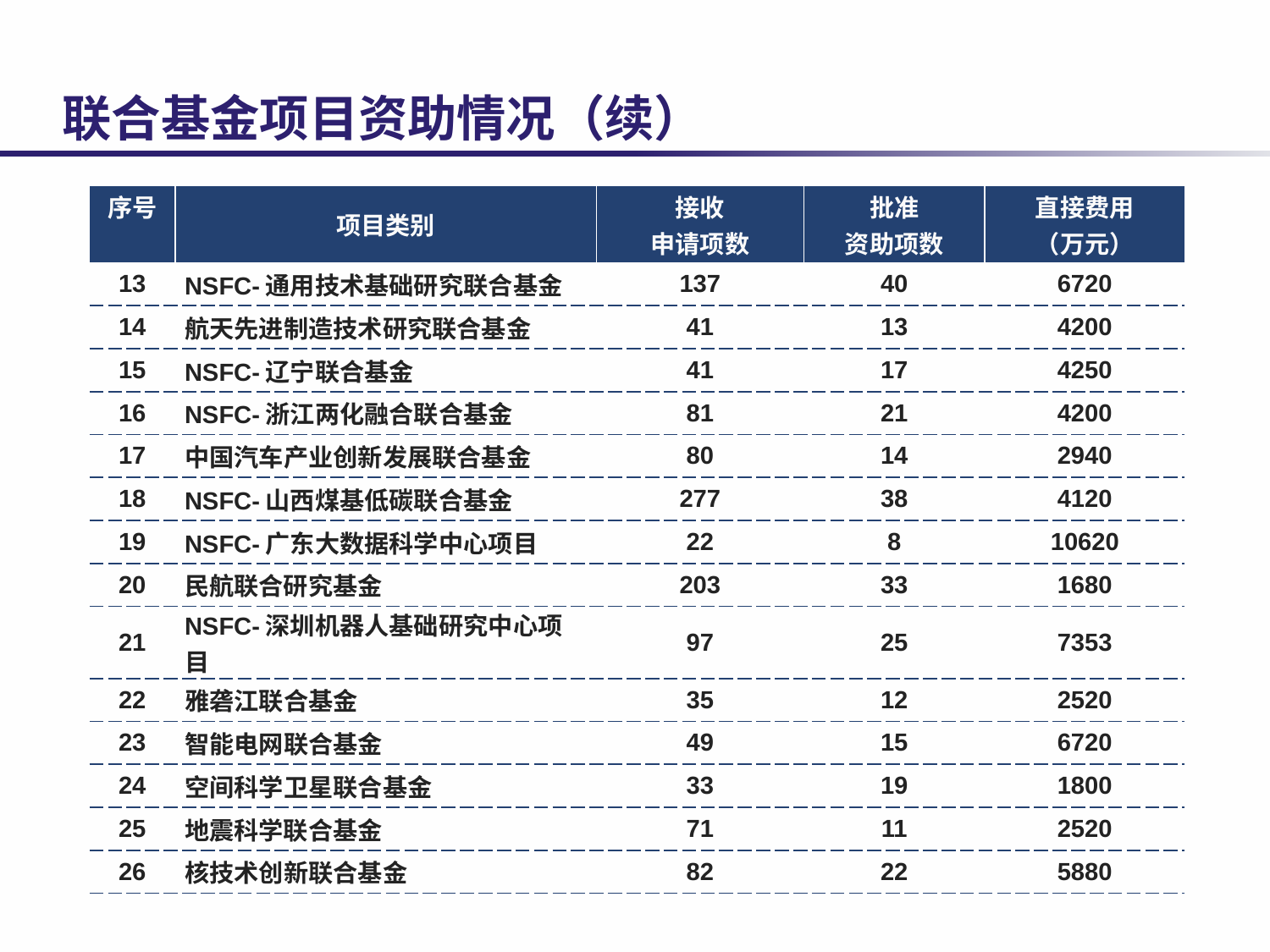

# 联合基金项目资助情况（续）
| 序号 | 项目类别 | 接收 申请项数 | 批准 资助项数 | 直接费用 （万元） |
| --- | --- | --- | --- | --- |
| 13 | NSFC-通用技术基础研究联合基金 | 137 | 40 | 6720 |
| 14 | 航天先进制造技术研究联合基金 | 41 | 13 | 4200 |
| 15 | NSFC-辽宁联合基金 | 41 | 17 | 4250 |
| 16 | NSFC-浙江两化融合联合基金 | 81 | 21 | 4200 |
| 17 | 中国汽车产业创新发展联合基金 | 80 | 14 | 2940 |
| 18 | NSFC-山西煤基低碳联合基金 | 277 | 38 | 4120 |
| 19 | NSFC-广东大数据科学中心项目 | 22 | 8 | 10620 |
| 20 | 民航联合研究基金 | 203 | 33 | 1680 |
| 21 | NSFC-深圳机器人基础研究中心项目 | 97 | 25 | 7353 |
| 22 | 雅砻江联合基金 | 35 | 12 | 2520 |
| 23 | 智能电网联合基金 | 49 | 15 | 6720 |
| 24 | 空间科学卫星联合基金 | 33 | 19 | 1800 |
| 25 | 地震科学联合基金 | 71 | 11 | 2520 |
| 26 | 核技术创新联合基金 | 82 | 22 | 5880 |